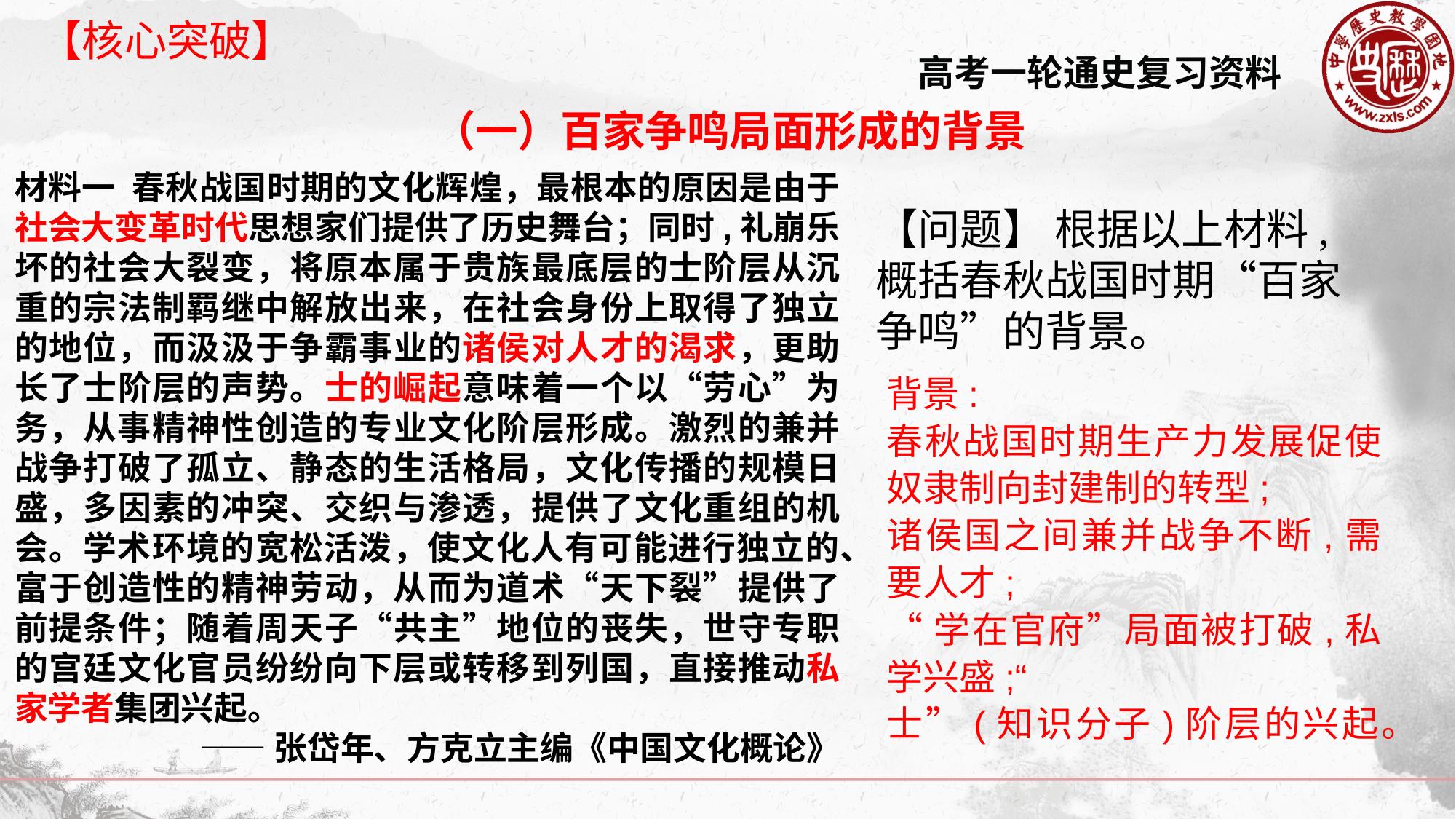

【核心突破】
（一）百家争鸣局面形成的背景
材料一  春秋战国时期的文化辉煌，最根本的原因是由于社会大变革时代思想家们提供了历史舞台；同时,礼崩乐坏的社会大裂变，将原本属于贵族最底层的士阶层从沉重的宗法制羁继中解放出来，在社会身份上取得了独立的地位，而汲汲于争霸事业的诸侯对人才的渴求，更助长了士阶层的声势。士的崛起意味着一个以“劳心”为务，从事精神性创造的专业文化阶层形成。激烈的兼并战争打破了孤立、静态的生活格局，文化传播的规模日盛，多因素的冲突、交织与渗透，提供了文化重组的机会。学术环境的宽松活泼，使文化人有可能进行独立的、富于创造性的精神劳动，从而为道术“天下裂”提供了前提条件；随着周天子“共主”地位的丧失，世守专职的宫廷文化官员纷纷向下层或转移到列国，直接推动私家学者集团兴起。
——张岱年、方克立主编《中国文化概论》
【问题】 根据以上材料,概括春秋战国时期“百家争鸣”的背景。
背景:
春秋战国时期生产力发展促使奴隶制向封建制的转型;
诸侯国之间兼并战争不断,需要人才;
“学在官府”局面被打破,私学兴盛;“
士”(知识分子)阶层的兴起。